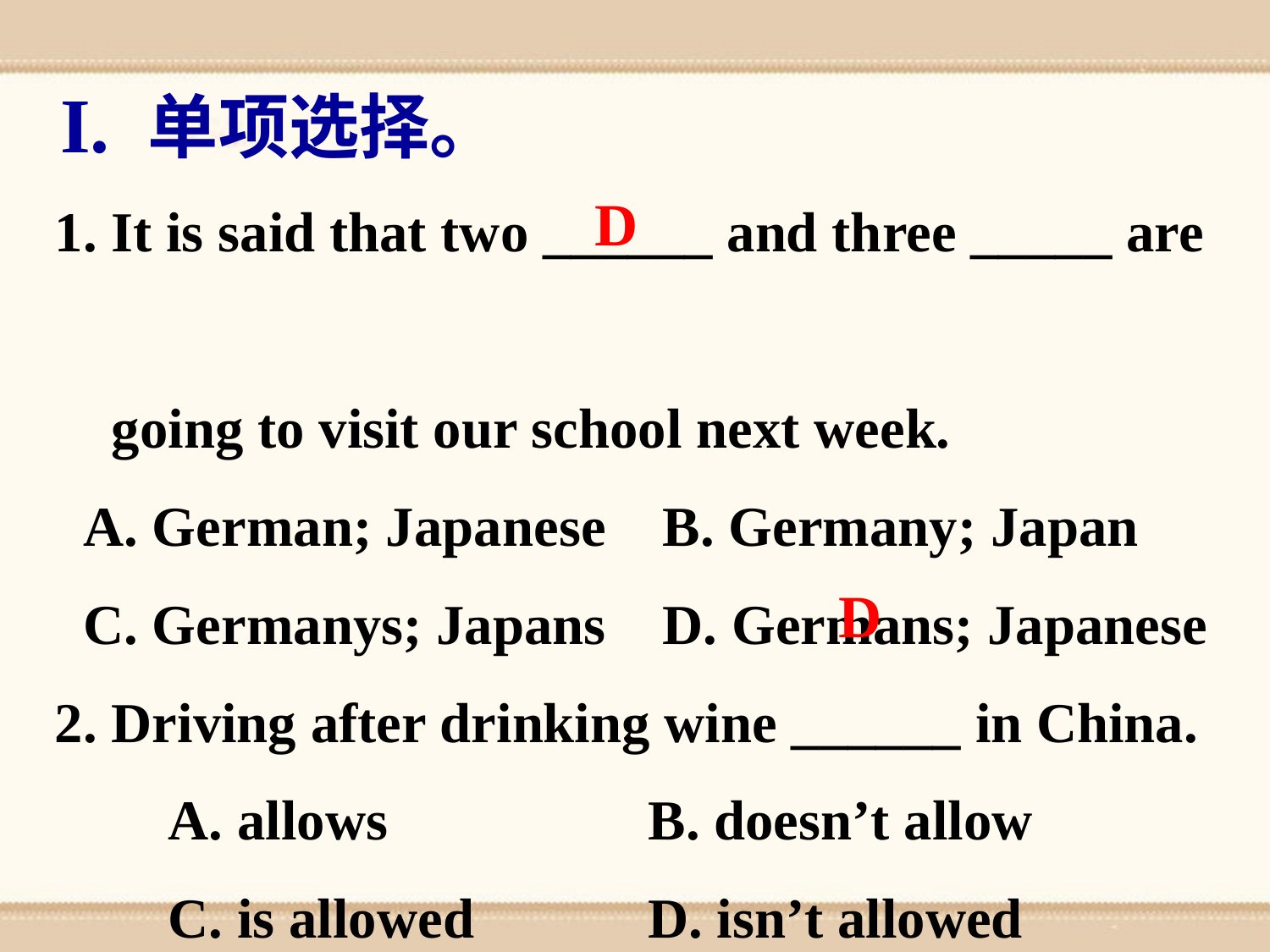

I. 单项选择。
1. It is said that two ______ and three _____ are
    going to visit our school next week.
  A. German; Japanese    B. Germany; Japan
  C. Germanys; Japans    D. Germans; Japanese
2. Driving after drinking wine ______ in China.
        A. allows	               B. doesn’t allow
        C. is allowed	      D. isn’t allowed
D
D